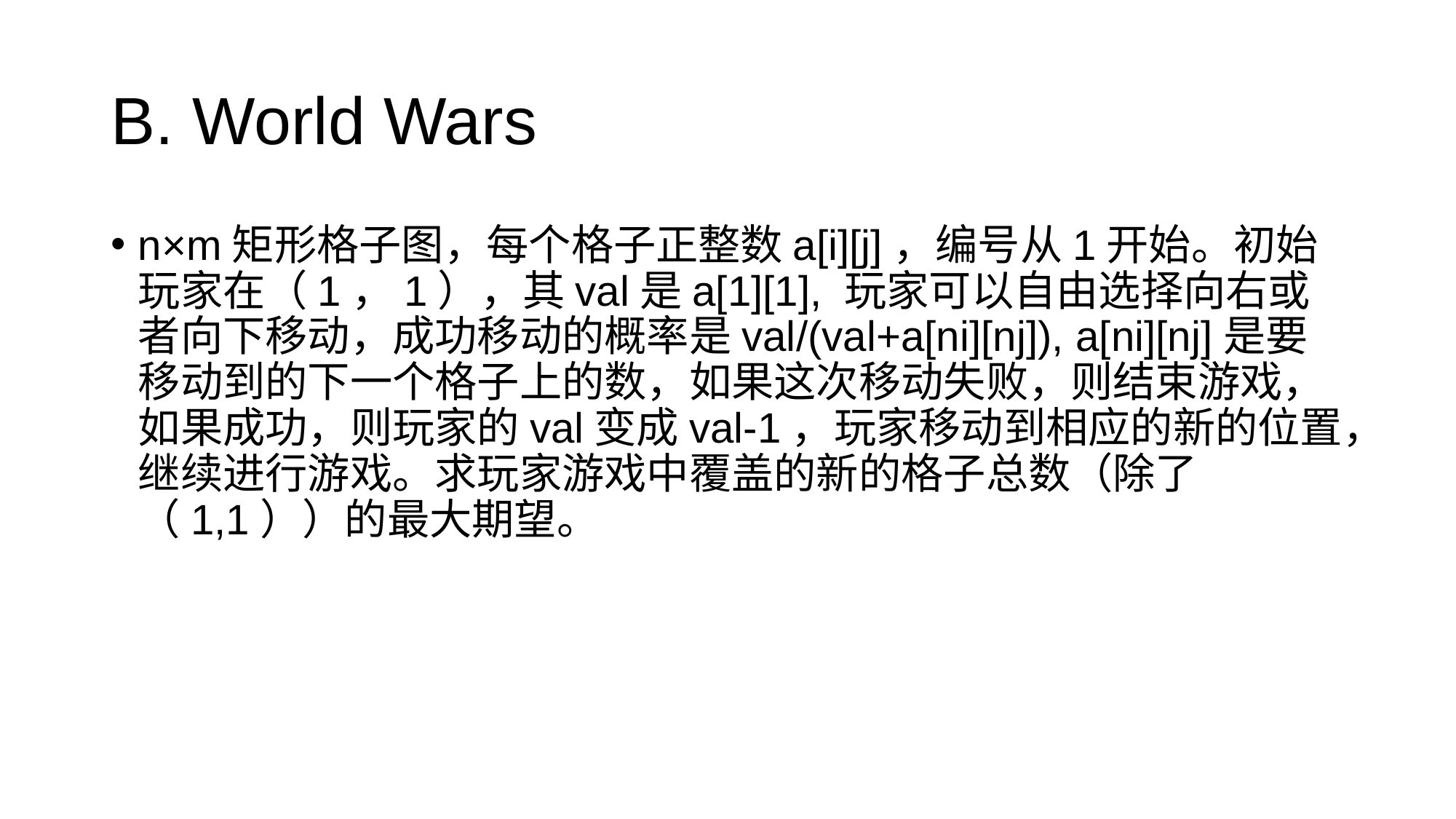

# B. World Wars
n×m矩形格子图，每个格子正整数a[i][j]，编号从1开始。初始玩家在（1，1），其val是a[1][1], 玩家可以自由选择向右或者向下移动，成功移动的概率是val/(val+a[ni][nj]), a[ni][nj]是要移动到的下一个格子上的数，如果这次移动失败，则结束游戏，如果成功，则玩家的val变成val-1，玩家移动到相应的新的位置，继续进行游戏。求玩家游戏中覆盖的新的格子总数（除了（1,1））的最大期望。